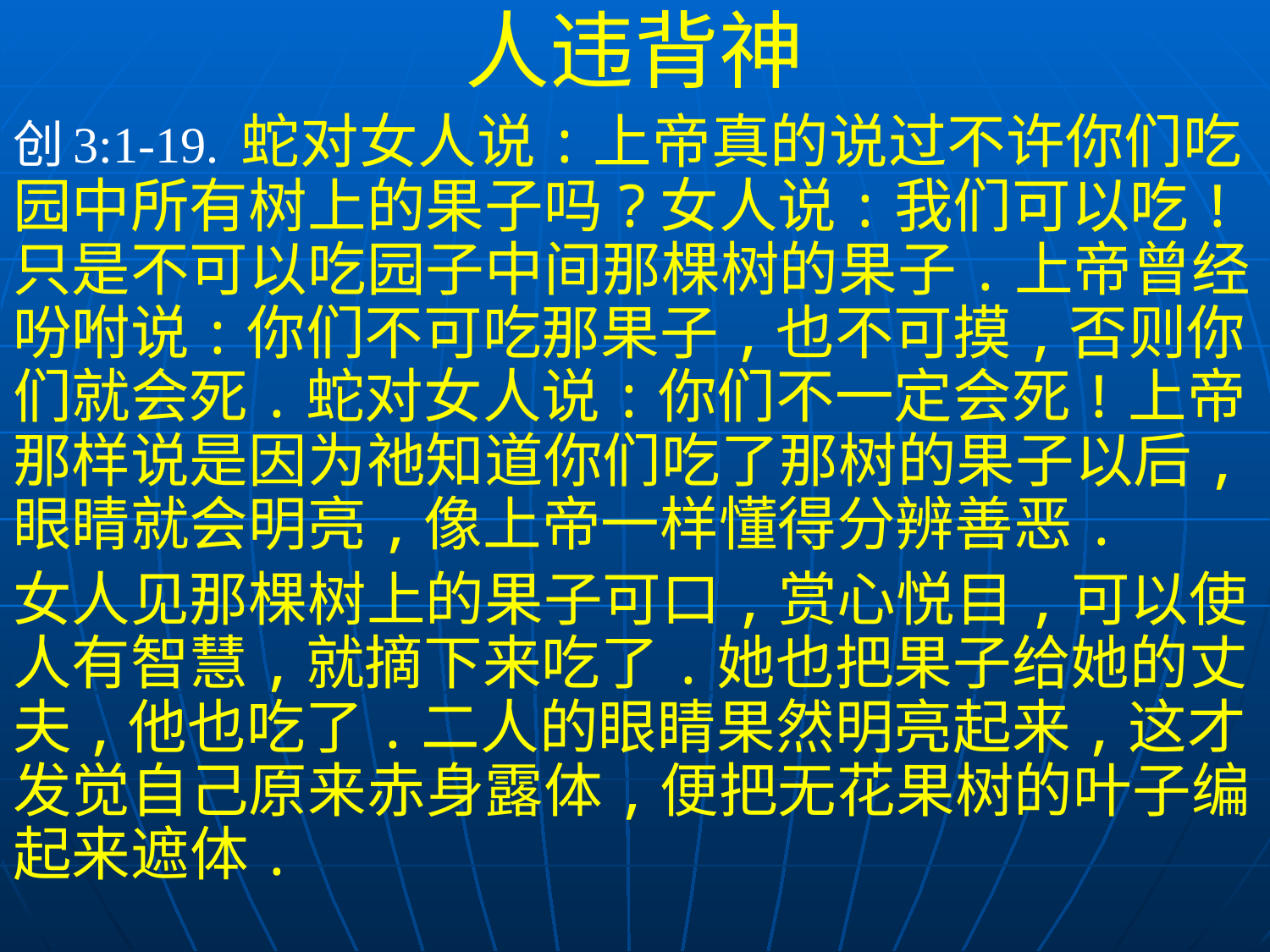

人违背神
创3:1-19. 蛇对女人说:上帝真的说过不许你们吃园中所有树上的果子吗?女人说:我们可以吃!只是不可以吃园子中间那棵树的果子.上帝曾经吩咐说:你们不可吃那果子,也不可摸,否则你们就会死.蛇对女人说:你们不一定会死!上帝那样说是因为祂知道你们吃了那树的果子以后,眼睛就会明亮,像上帝一样懂得分辨善恶.
女人见那棵树上的果子可口,赏心悦目,可以使人有智慧,就摘下来吃了.她也把果子给她的丈夫,他也吃了.二人的眼睛果然明亮起来,这才发觉自己原来赤身露体,便把无花果树的叶子编起来遮体.